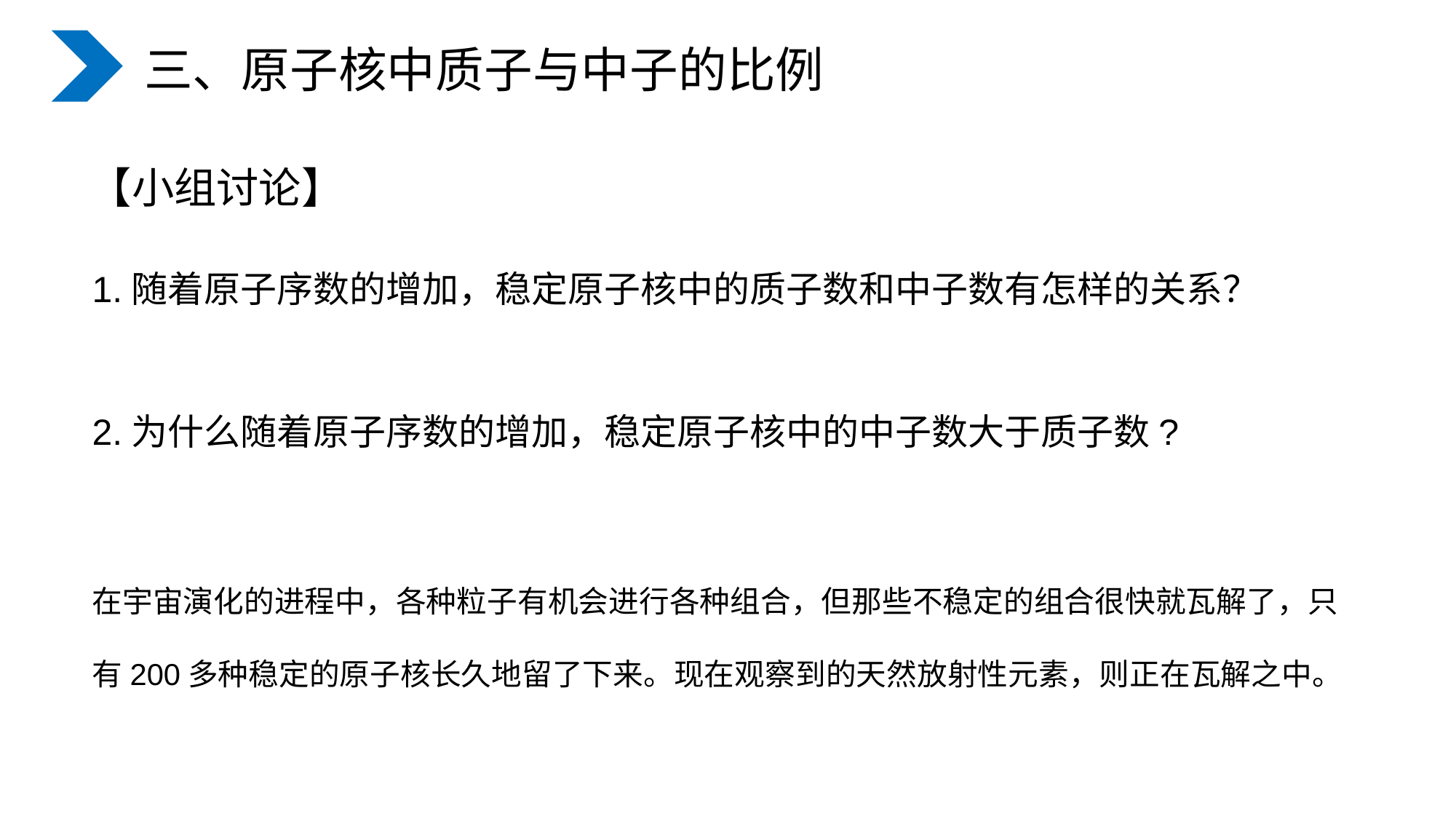

三、原子核中质子与中子的比例
【小组讨论】
1.随着原子序数的增加，稳定原子核中的质子数和中子数有怎样的关系？
2.为什么随着原子序数的增加，稳定原子核中的中子数大于质子数?
在宇宙演化的进程中，各种粒子有机会进行各种组合，但那些不稳定的组合很快就瓦解了，只有200多种稳定的原子核长久地留了下来。现在观察到的天然放射性元素，则正在瓦解之中。